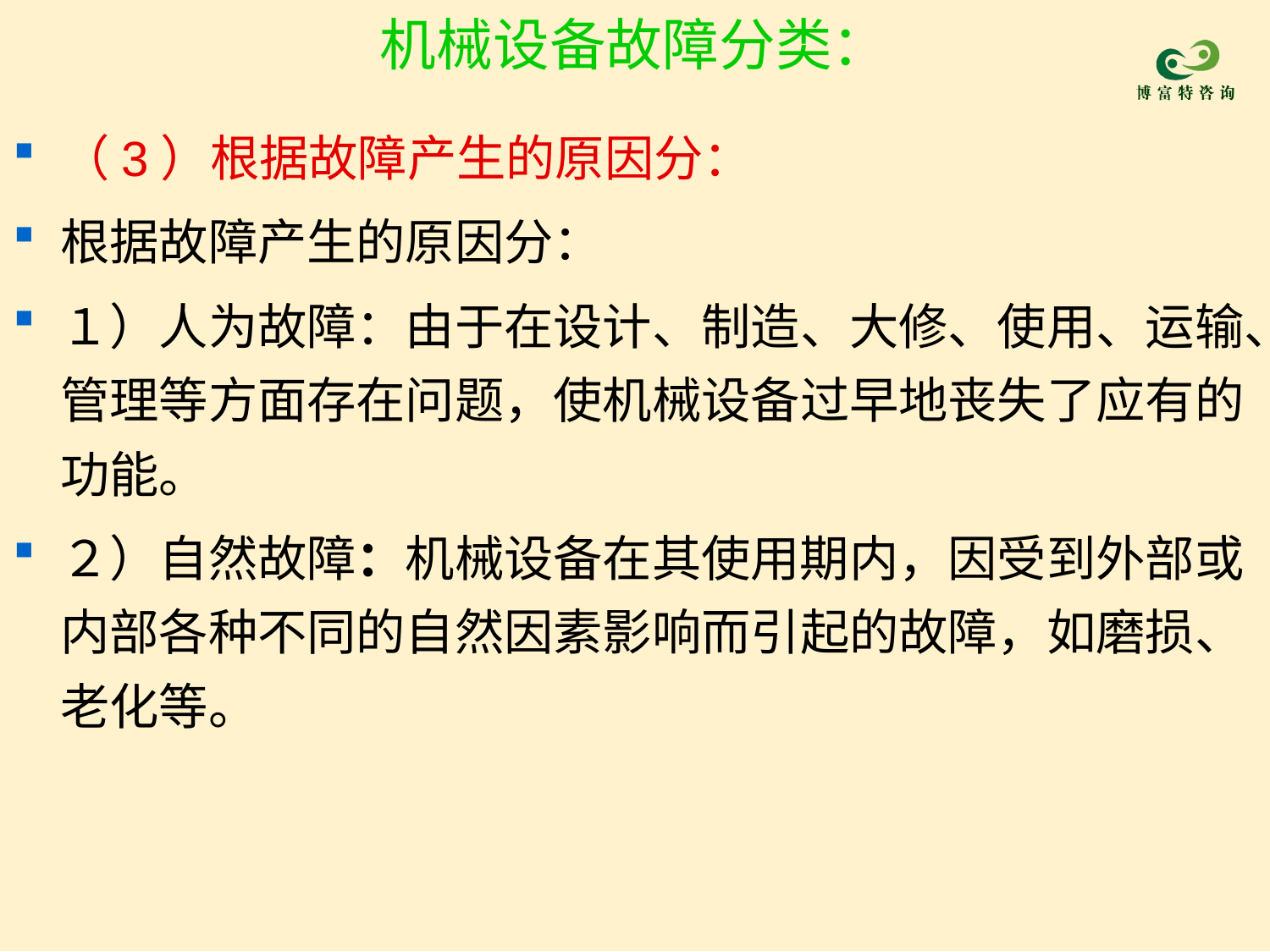

# 机械设备故障分类：
（3）根据故障产生的原因分：
根据故障产生的原因分：
１）人为故障：由于在设计、制造、大修、使用、运输、管理等方面存在问题，使机械设备过早地丧失了应有的功能。
２）自然故障：机械设备在其使用期内，因受到外部或内部各种不同的自然因素影响而引起的故障，如磨损、老化等。
33